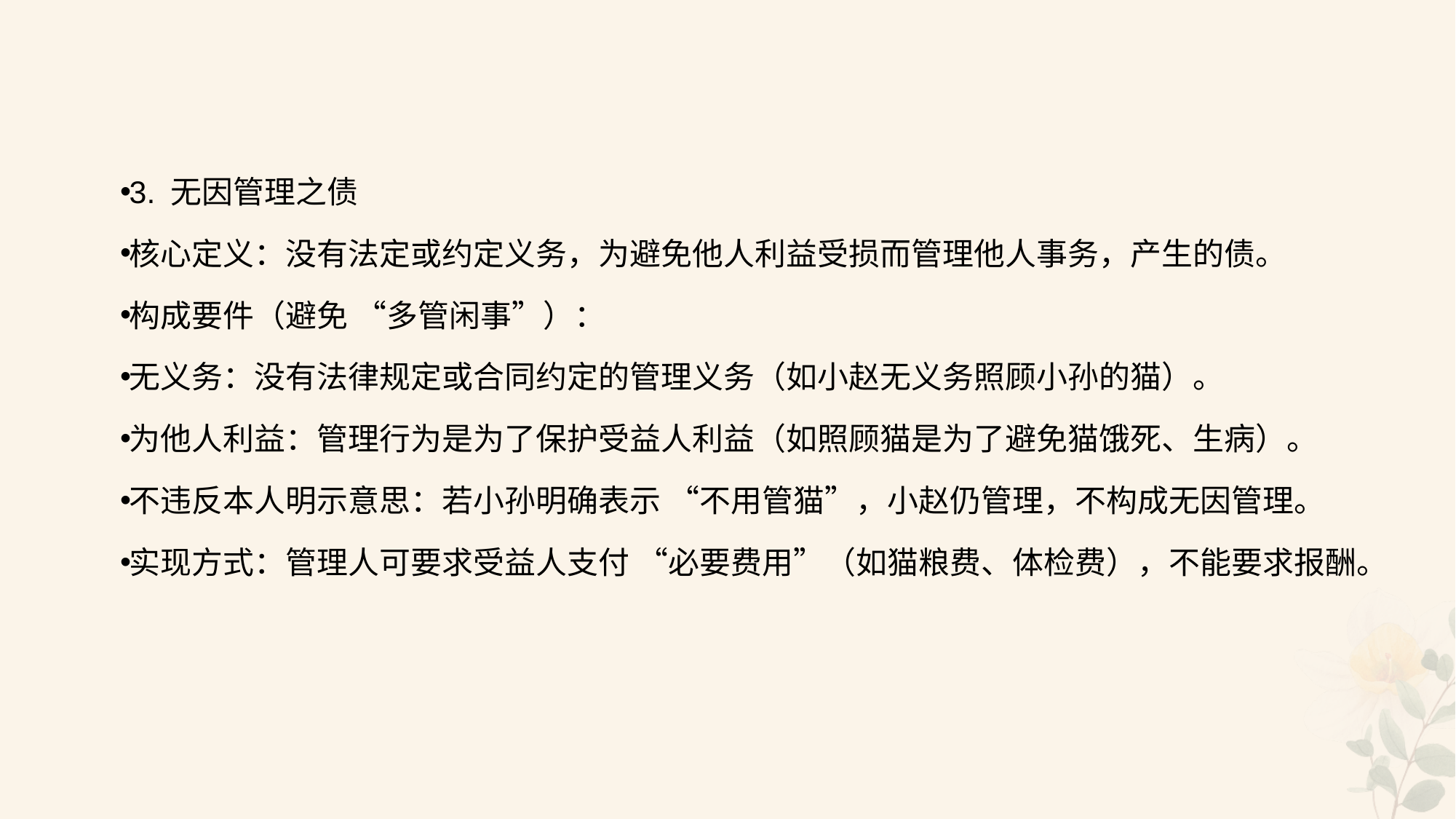

#
3. 无因管理之债
核心定义：没有法定或约定义务，为避免他人利益受损而管理他人事务，产生的债。
构成要件（避免 “多管闲事”）：
无义务：没有法律规定或合同约定的管理义务（如小赵无义务照顾小孙的猫）。
为他人利益：管理行为是为了保护受益人利益（如照顾猫是为了避免猫饿死、生病）。
不违反本人明示意思：若小孙明确表示 “不用管猫”，小赵仍管理，不构成无因管理。
实现方式：管理人可要求受益人支付 “必要费用”（如猫粮费、体检费），不能要求报酬。